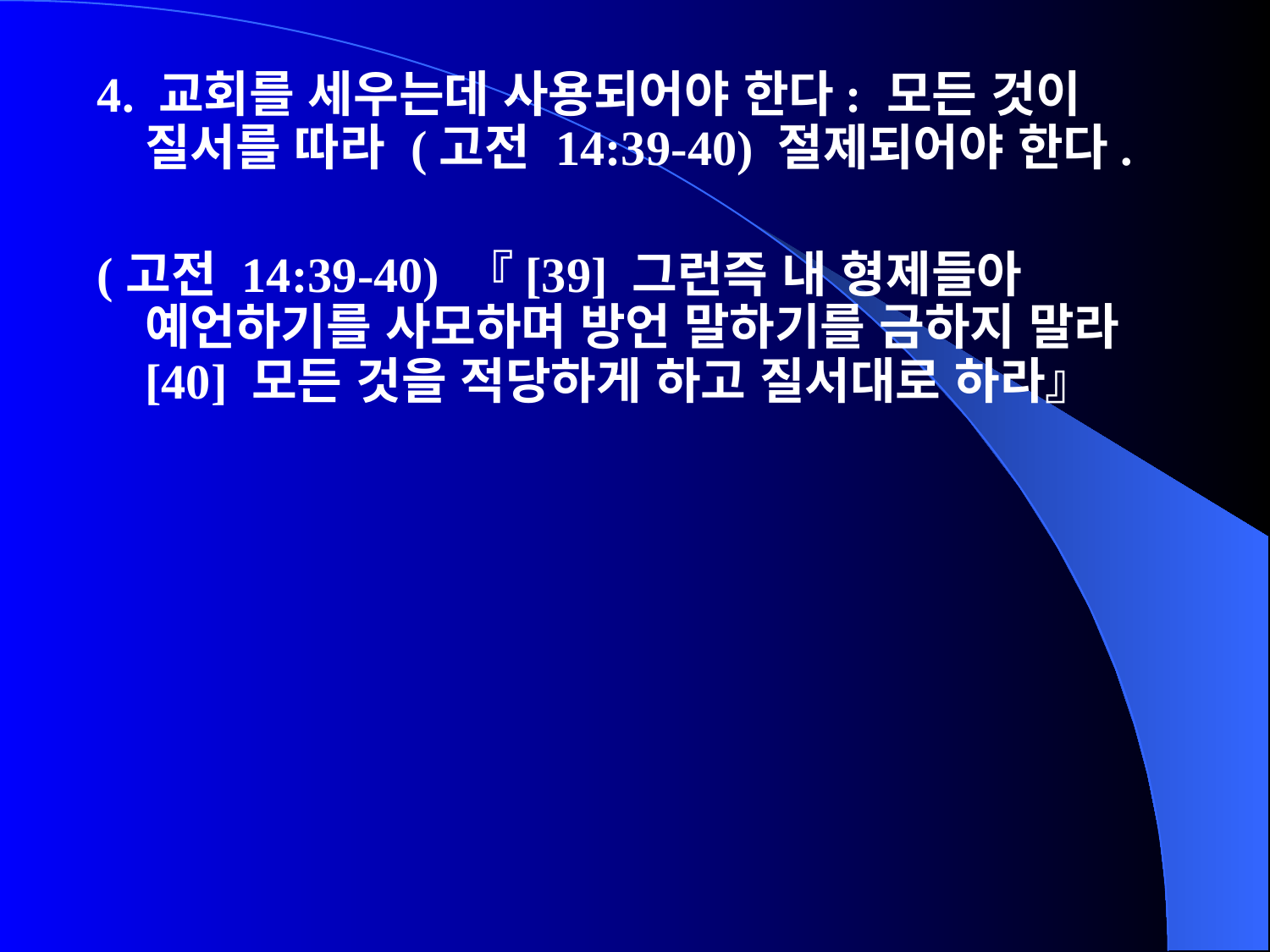

4. 교회를 세우는데 사용되어야 한다: 모든 것이 질서를 따라 (고전 14:39-40) 절제되어야 한다.

(고전 14:39-40) 『[39] 그런즉 내 형제들아 예언하기를 사모하며 방언 말하기를 금하지 말라 [40] 모든 것을 적당하게 하고 질서대로 하라』